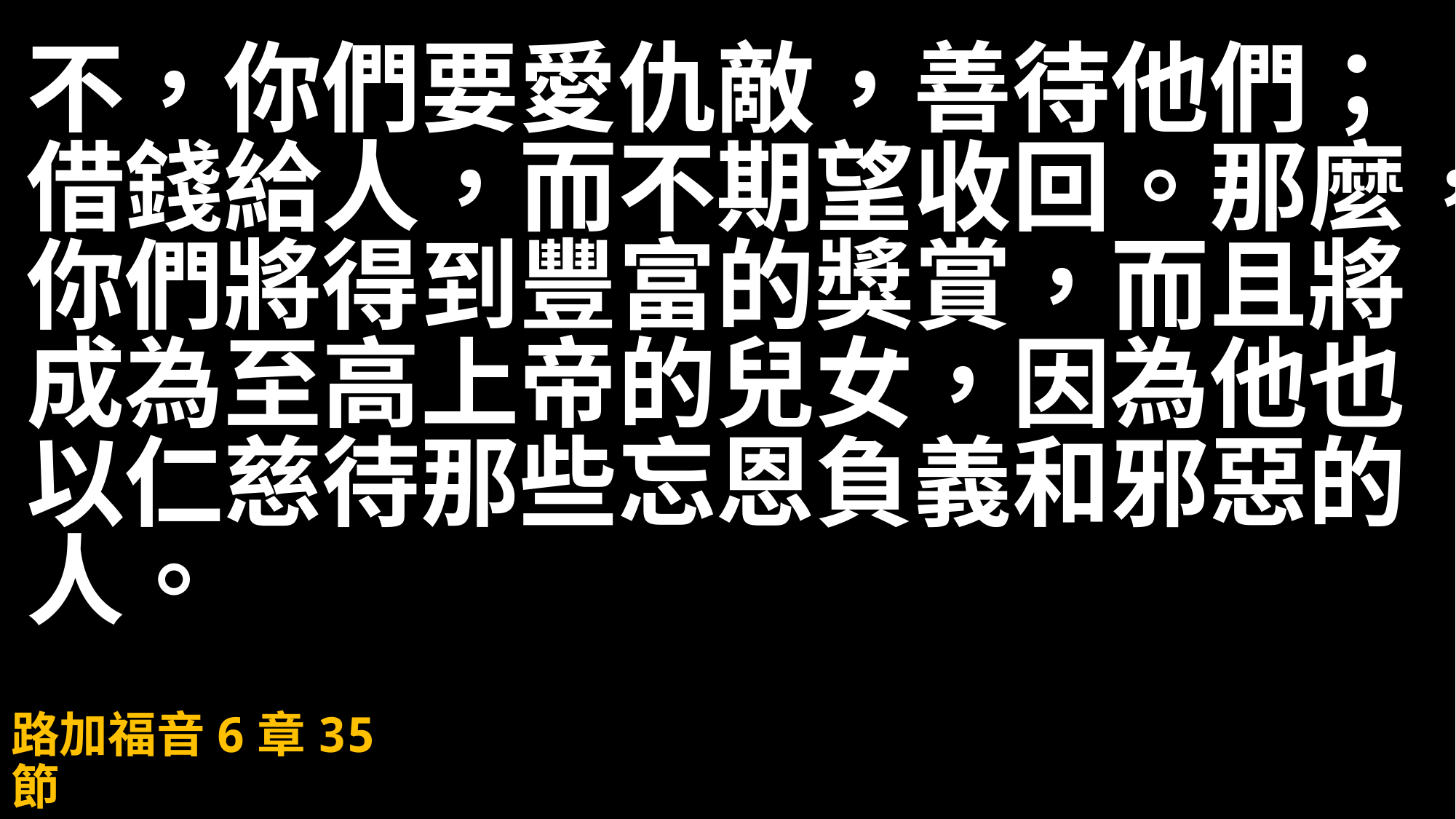

不，你們要愛仇敵，善待他們；借錢給人，而不期望收回。那麼，你們將得到豐富的獎賞，而且將成為至高上帝的兒女，因為他也以仁慈待那些忘恩負義和邪惡的人。
路加福音6章35節